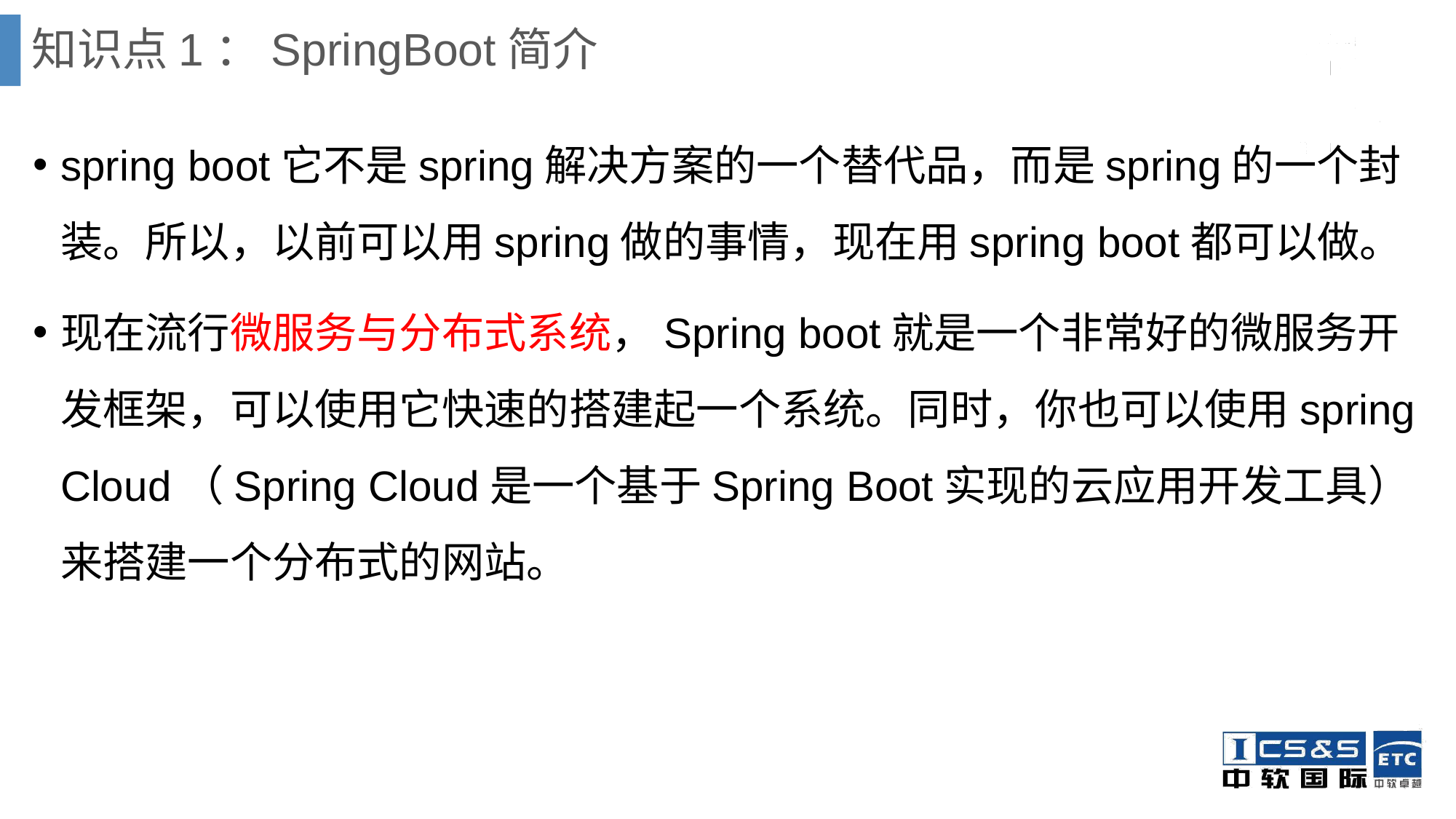

# 知识点1：SpringBoot简介
spring boot它不是spring解决方案的一个替代品，而是spring的一个封装。所以，以前可以用spring做的事情，现在用spring boot都可以做。
现在流行微服务与分布式系统，Spring boot就是一个非常好的微服务开发框架，可以使用它快速的搭建起一个系统。同时，你也可以使用spring Cloud（Spring Cloud是一个基于Spring Boot实现的云应用开发工具）来搭建一个分布式的网站。